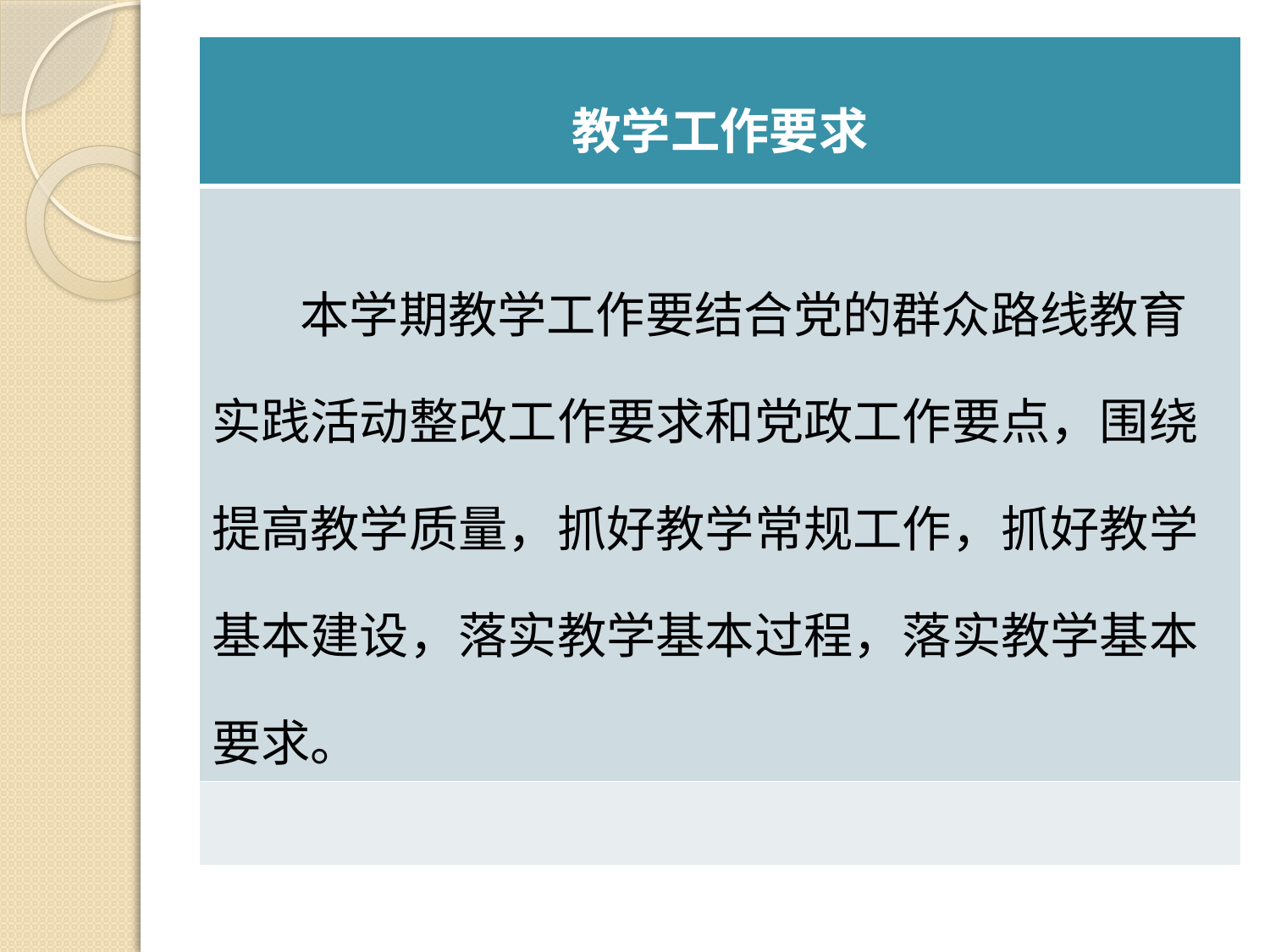

| 教学工作要求 |
| --- |
| 本学期教学工作要结合党的群众路线教育实践活动整改工作要求和党政工作要点，围绕提高教学质量，抓好教学常规工作，抓好教学基本建设，落实教学基本过程，落实教学基本要求。 |
|  |
#